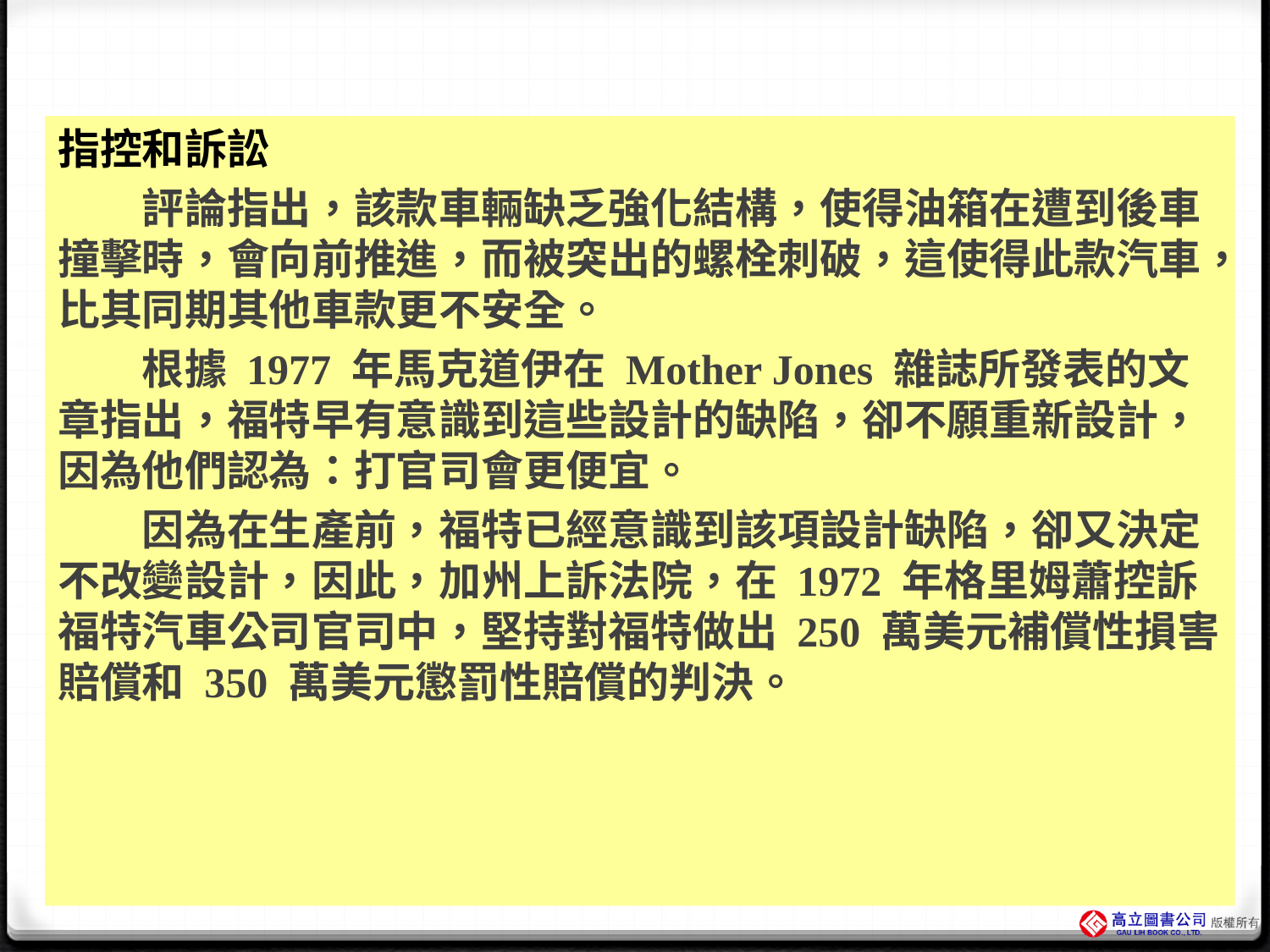

#
指控和訴訟
　　評論指出，該款車輛缺乏強化結構，使得油箱在遭到後車撞擊時，會向前推進，而被突出的螺栓刺破，這使得此款汽車，比其同期其他車款更不安全。
　　根據 1977 年馬克道伊在 Mother Jones 雜誌所發表的文章指出，福特早有意識到這些設計的缺陷，卻不願重新設計，因為他們認為：打官司會更便宜。
　　因為在生產前，福特已經意識到該項設計缺陷，卻又決定不改變設計，因此，加州上訴法院，在 1972 年格里姆蕭控訴福特汽車公司官司中，堅持對福特做出 250 萬美元補償性損害賠償和 350 萬美元懲罰性賠償的判決。